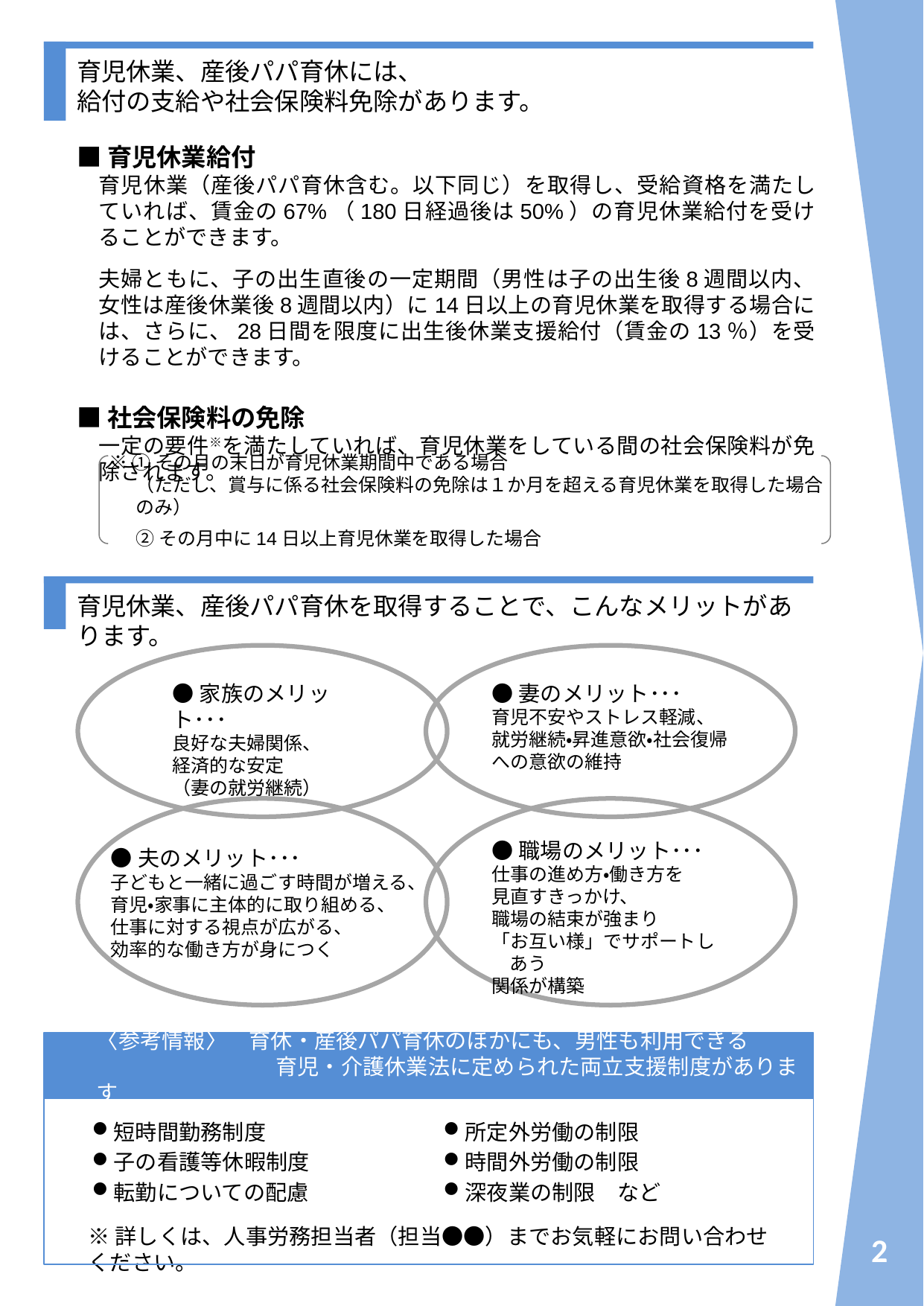

育児休業、産後パパ育休には、
給付の支給や社会保険料免除があります。
■育児休業給付
育児休業（産後パパ育休含む。以下同じ）を取得し、受給資格を満たしていれば、賃金の67%（180日経過後は50%）の育児休業給付を受けることができます。
夫婦ともに、子の出生直後の一定期間（男性は子の出生後8週間以内、女性は産後休業後8週間以内）に14日以上の育児休業を取得する場合には、さらに、28日間を限度に出生後休業支援給付（賃金の13％）を受けることができます。

■社会保険料の免除
一定の要件※を満たしていれば、育児休業をしている間の社会保険料が免除されます。

※ ①その月の末日が育児休業期間中である場合
（ただし、賞与に係る社会保険料の免除は１か月を超える育児休業を取得した場合のみ）
②その月中に14日以上育児休業を取得した場合

育児休業、産後パパ育休を取得することで、こんなメリットがあります。

●家族のメリット･･･
良好な夫婦関係、
経済的な安定
（妻の就労継続）
●妻のメリット･･･
育児不安やストレス軽減、
就労継続・昇進意欲・社会復帰
への意欲の維持

●職場のメリット･･･
仕事の進め方・働き方を
見直すきっかけ、
職場の結束が強まり
「お互い様」でサポートしあう
関係が構築
●夫のメリット･･･
子どもと一緒に過ごす時間が増える、
育児・家事に主体的に取り組める、
仕事に対する視点が広がる、
効率的な働き方が身につく
〈参考情報〉　育休・産後パパ育休のほかにも、男性も利用できる
　　　　　　　　 育児・介護休業法に定められた両立支援制度があります

短時間勤務制度
子の看護等休暇制度
転勤についての配慮
所定外労働の制限
時間外労働の制限
深夜業の制限　など
※詳しくは、人事労務担当者（担当●●）までお気軽にお問い合わせください。
2